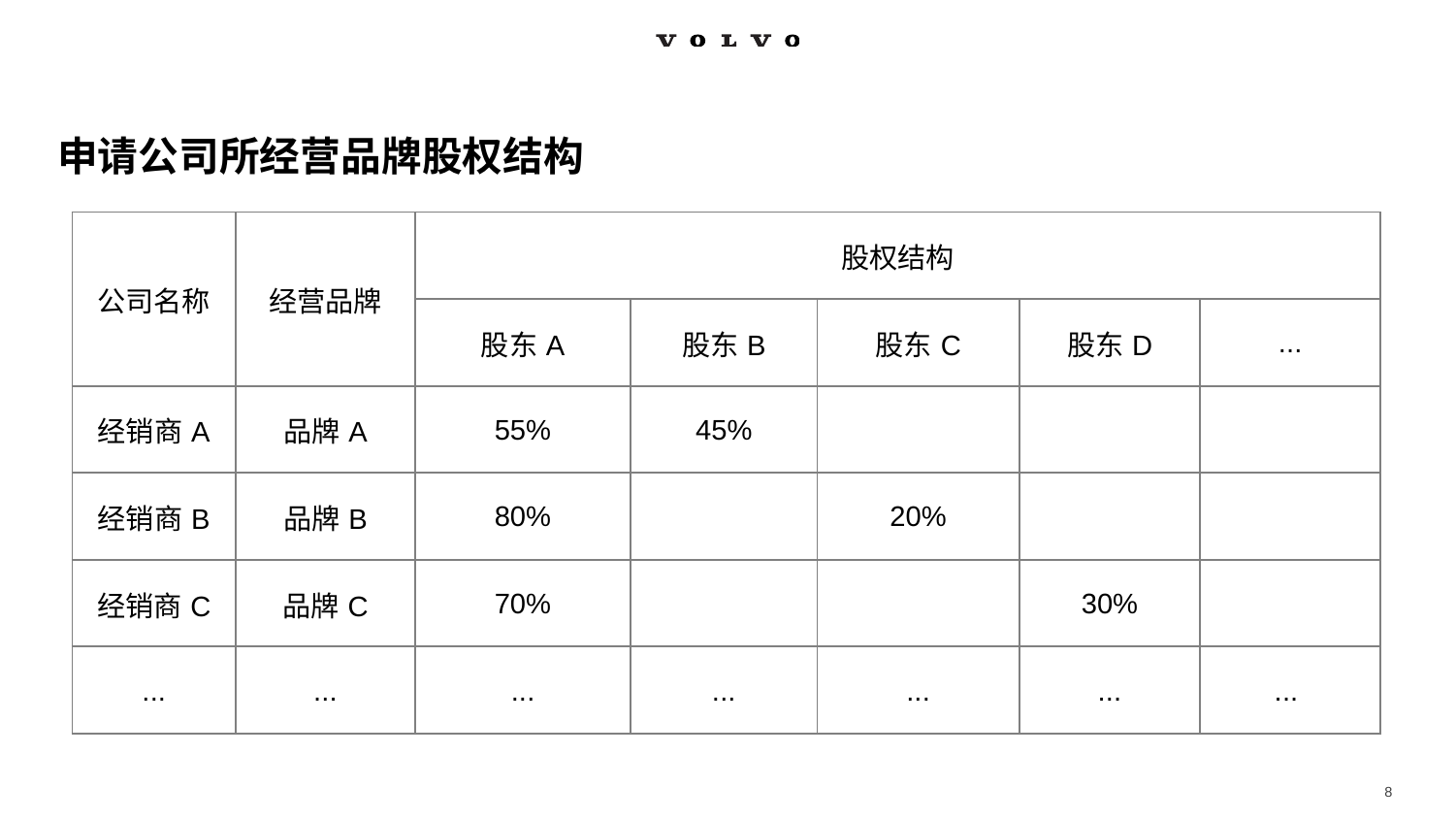

# 申请公司所经营品牌股权结构
| 公司名称 | 经营品牌 | 股权结构 |  |  |  |  |
| --- | --- | --- | --- | --- | --- | --- |
|  |  | 股东A | 股东B | 股东C | 股东D | ... |
| 经销商A | 品牌A | 55% | 45% |  |  |  |
| 经销商B | 品牌B | 80% |  | 20% |  |  |
| 经销商C | 品牌C | 70% |  |  | 30% |  |
| ... | ... | ... | ... | ... | ... | ... |
8